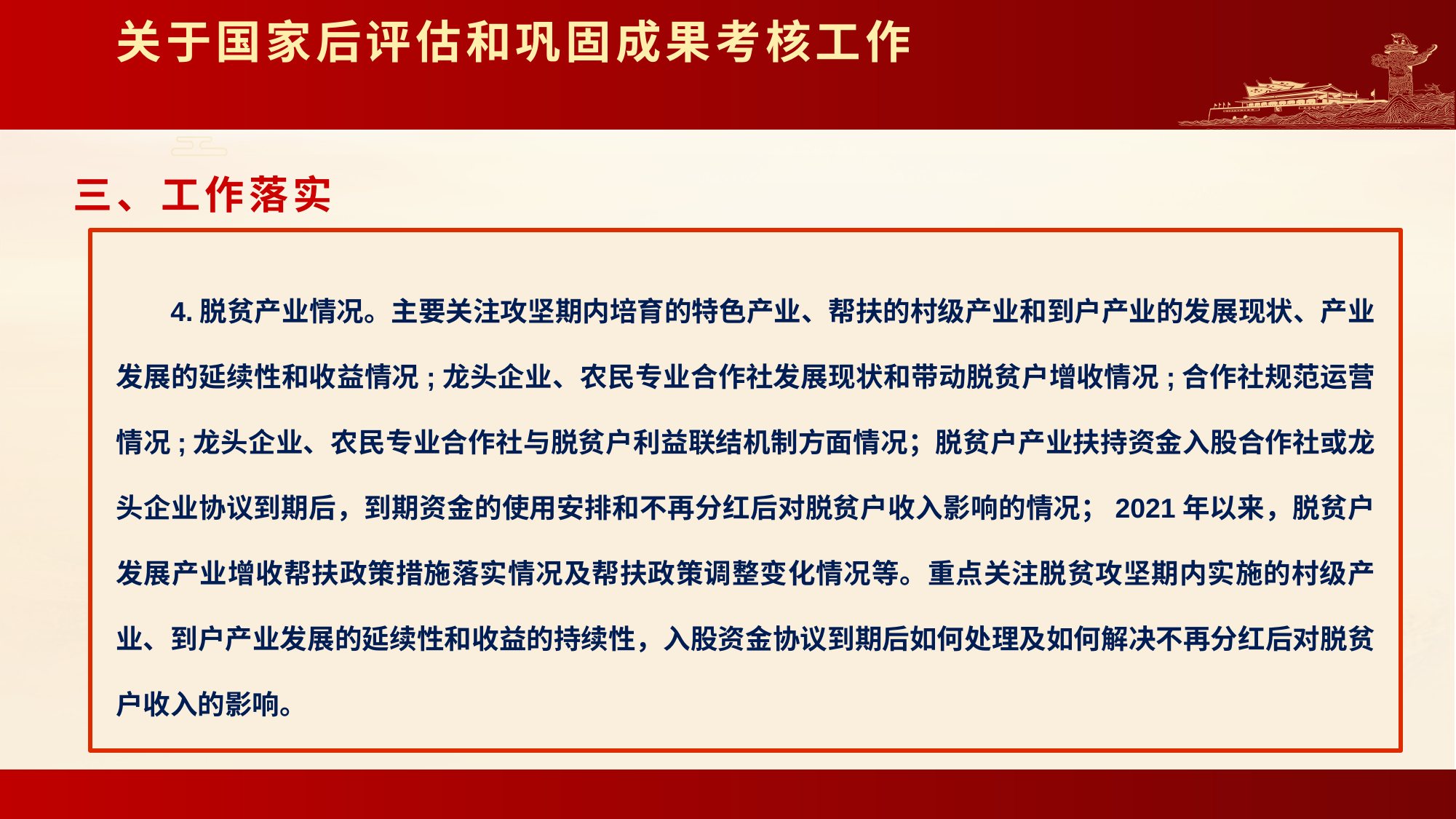

# 关于国家后评估和巩固成果考核工作
三、工作落实
4.脱贫产业情况。主要关注攻坚期内培育的特色产业、帮扶的村级产业和到户产业的发展现状、产业发展的延续性和收益情况;龙头企业、农民专业合作社发展现状和带动脱贫户增收情况;合作社规范运营情况;龙头企业、农民专业合作社与脱贫户利益联结机制方面情况；脱贫户产业扶持资金入股合作社或龙头企业协议到期后，到期资金的使用安排和不再分红后对脱贫户收入影响的情况；2021年以来，脱贫户发展产业增收帮扶政策措施落实情况及帮扶政策调整变化情况等。重点关注脱贫攻坚期内实施的村级产业、到户产业发展的延续性和收益的持续性，入股资金协议到期后如何处理及如何解决不再分红后对脱贫户收入的影响。